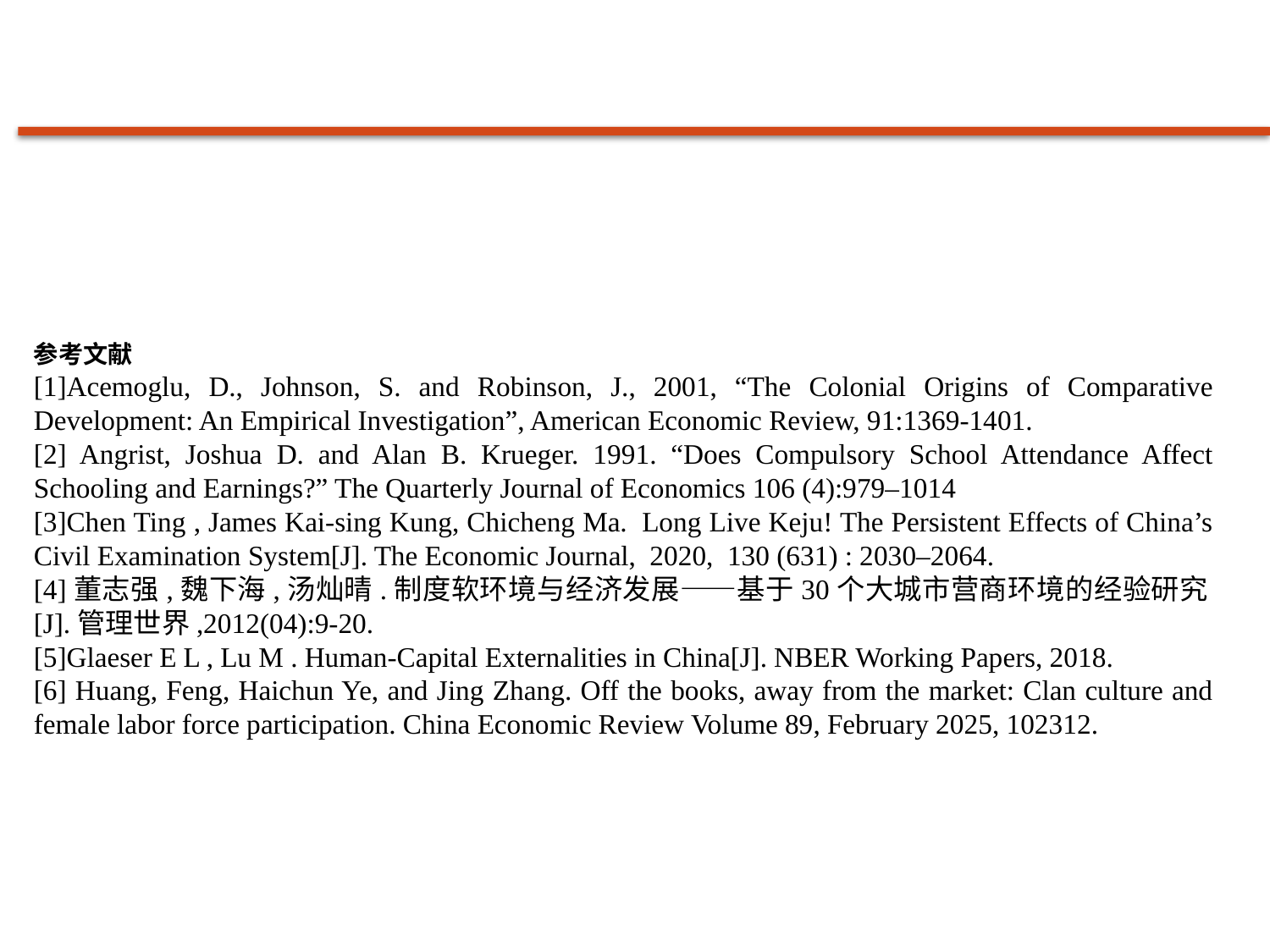

#
参考文献
[1]Acemoglu, D., Johnson, S. and Robinson, J., 2001, “The Colonial Origins of Comparative Development: An Empirical Investigation”, American Economic Review, 91:1369-1401.
[2] Angrist, Joshua D. and Alan B. Krueger. 1991. “Does Compulsory School Attendance Affect Schooling and Earnings?” The Quarterly Journal of Economics 106 (4):979–1014
[3]Chen Ting , James Kai-sing Kung, Chicheng Ma.  Long Live Keju! The Persistent Effects of China’s Civil Examination System[J]. The Economic Journal,  2020,  130 (631) : 2030–2064.
[4]董志强,魏下海,汤灿晴.制度软环境与经济发展——基于30个大城市营商环境的经验研究[J].管理世界,2012(04):9-20.
[5]Glaeser E L , Lu M . Human-Capital Externalities in China[J]. NBER Working Papers, 2018.
[6] Huang, Feng, Haichun Ye, and Jing Zhang. Off the books, away from the market: Clan culture and female labor force participation. China Economic Review Volume 89, February 2025, 102312.